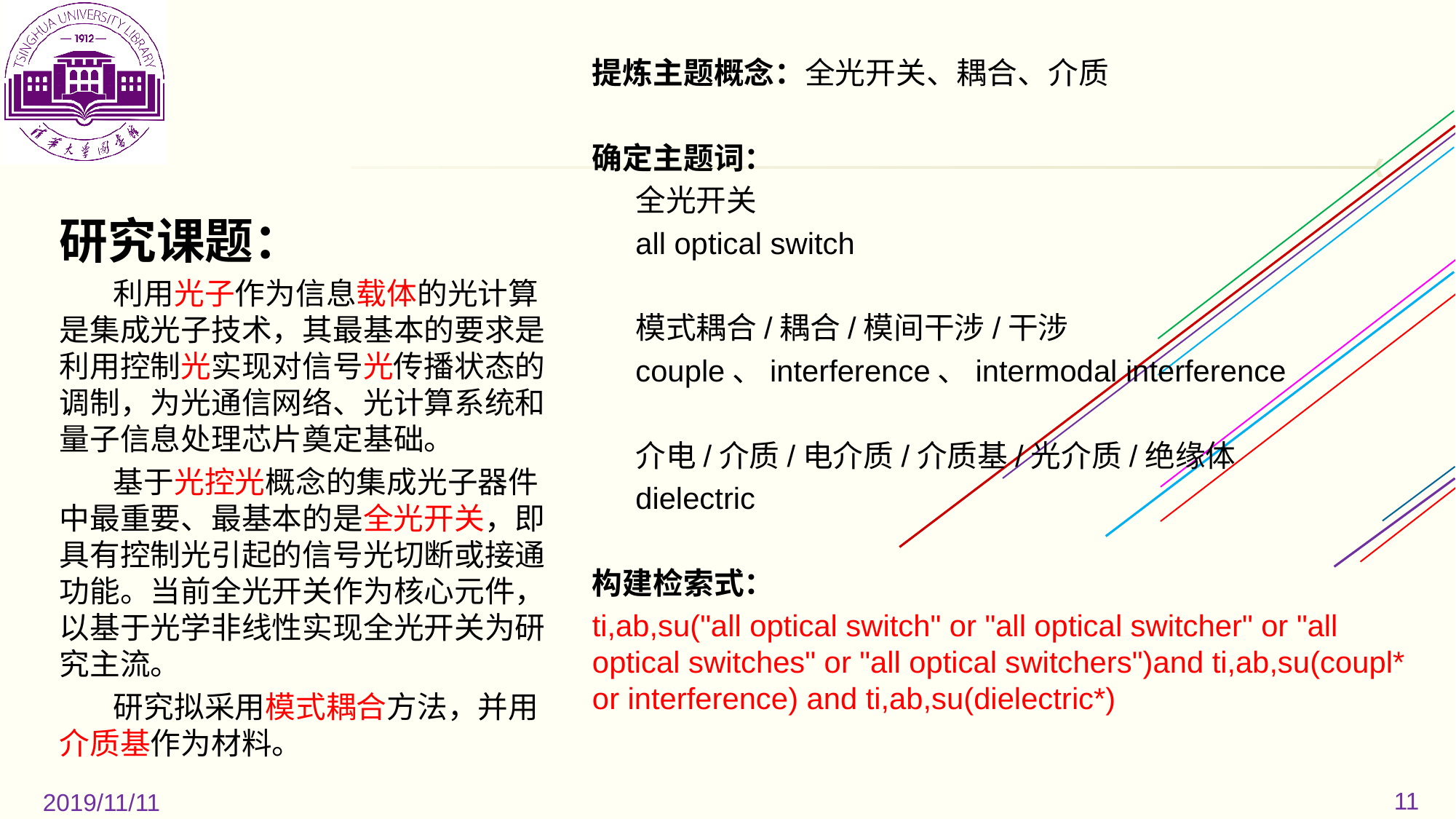

提炼主题概念：全光开关、耦合、介质

确定主题词：
全光开关
all optical switch

模式耦合/耦合/模间干涉/干涉
couple、interference、intermodal interference

介电/介质/电介质/介质基/光介质/绝缘体
dielectric

构建检索式：
ti,ab,su("all optical switch" or "all optical switcher" or "all optical switches" or "all optical switchers")and ti,ab,su(coupl* or interference) and ti,ab,su(dielectric*)

研究课题：
利用光子作为信息载体的光计算是集成光子技术，其最基本的要求是利用控制光实现对信号光传播状态的调制，为光通信网络、光计算系统和量子信息处理芯片奠定基础。
基于光控光概念的集成光子器件中最重要、最基本的是全光开关，即具有控制光引起的信号光切断或接通功能。当前全光开关作为核心元件，以基于光学非线性实现全光开关为研究主流。
研究拟采用模式耦合方法，并用介质基作为材料。

11
2019/11/11